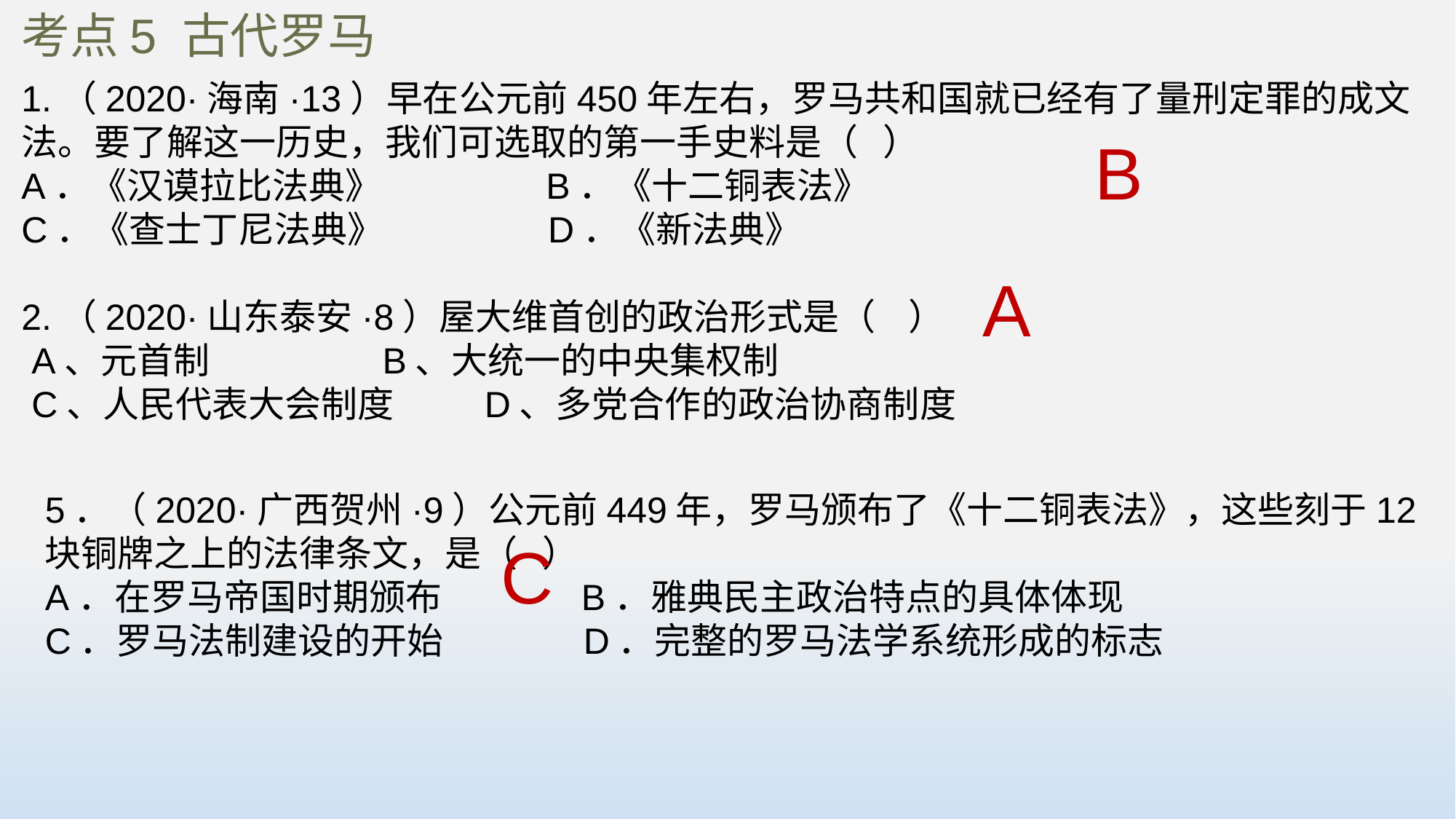

考点5 古代罗马
1.（2020·海南·13）早在公元前450年左右，罗马共和国就已经有了量刑定罪的成文法。要了解这一历史，我们可选取的第一手史料是（   ）A．《汉谟拉比法典》                   B．《十二铜表法》C．《查士丁尼法典》                   D．《新法典》

2.（2020·山东泰安·8）屋大维首创的政治形式是（    ）
 A、元首制                    B、大统一的中央集权制
 C、人民代表大会制度          D、多党合作的政治协商制度
B
A
5．（2020·广西贺州·9）公元前449年，罗马颁布了《十二铜表法》，这些刻于12块铜牌之上的法律条文，是（   ）A．在罗马帝国时期颁布                B．雅典民主政治特点的具体体现C．罗马法制建设的开始                D．完整的罗马法学系统形成的标志
C